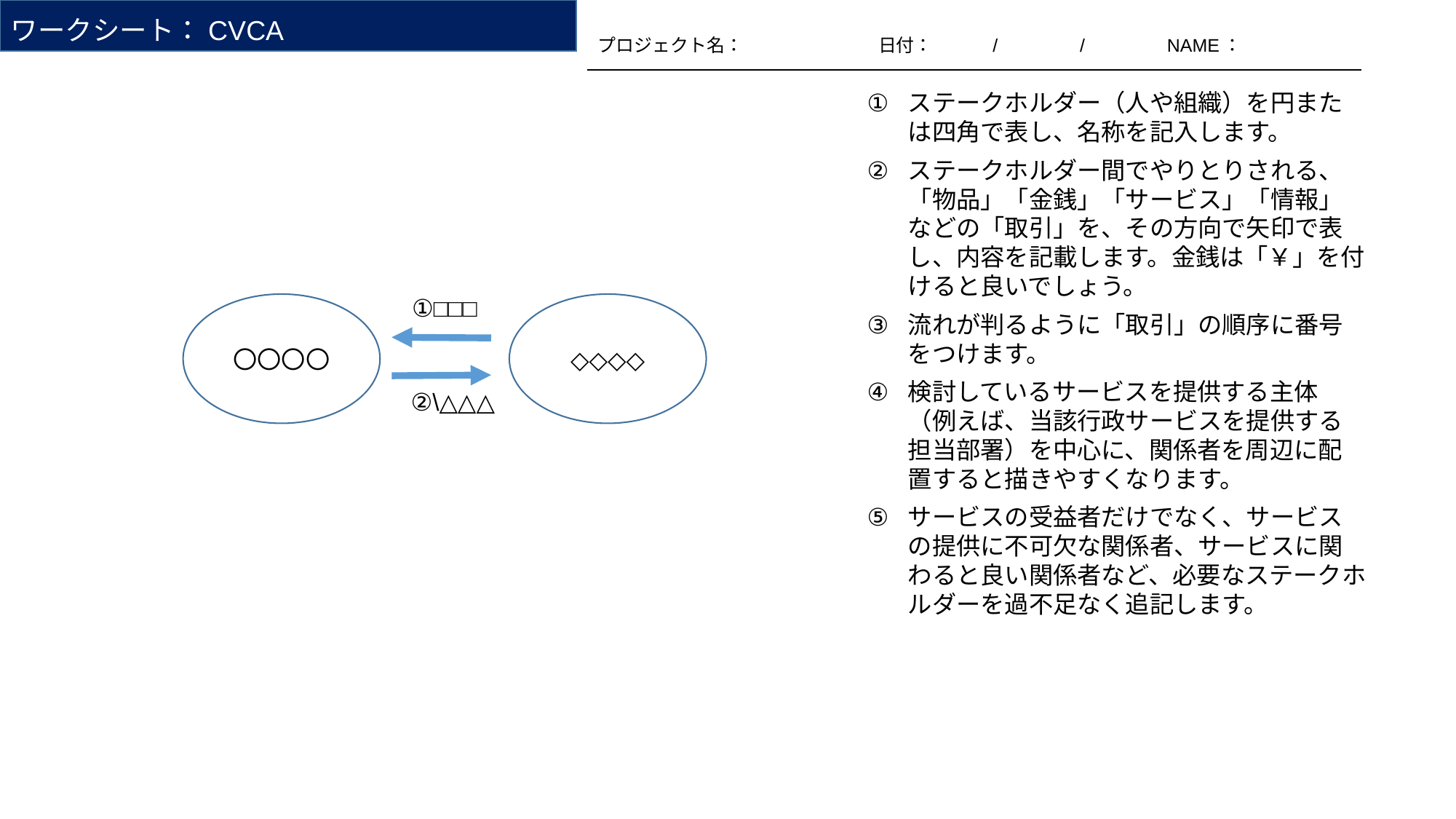

ワークシート：CVCA
| プロジェクト名：　　　　　　　 日付：　　　/　　　　/　　　　NAME： |
| --- |
ステークホルダー（人や組織）を円または四角で表し、名称を記入します。
ステークホルダー間でやりとりされる、「物品」「金銭」「サービス」「情報」などの「取引」を、その方向で矢印で表し、内容を記載します。金銭は「￥」を付けると良いでしょう。
流れが判るように「取引」の順序に番号をつけます。
検討しているサービスを提供する主体（例えば、当該行政サービスを提供する担当部署）を中心に、関係者を周辺に配置すると描きやすくなります。
サービスの受益者だけでなく、サービスの提供に不可欠な関係者、サービスに関わると良い関係者など、必要なステークホルダーを過不足なく追記します。
①□□□
〇〇〇〇
◇◇◇◇
②\△△△